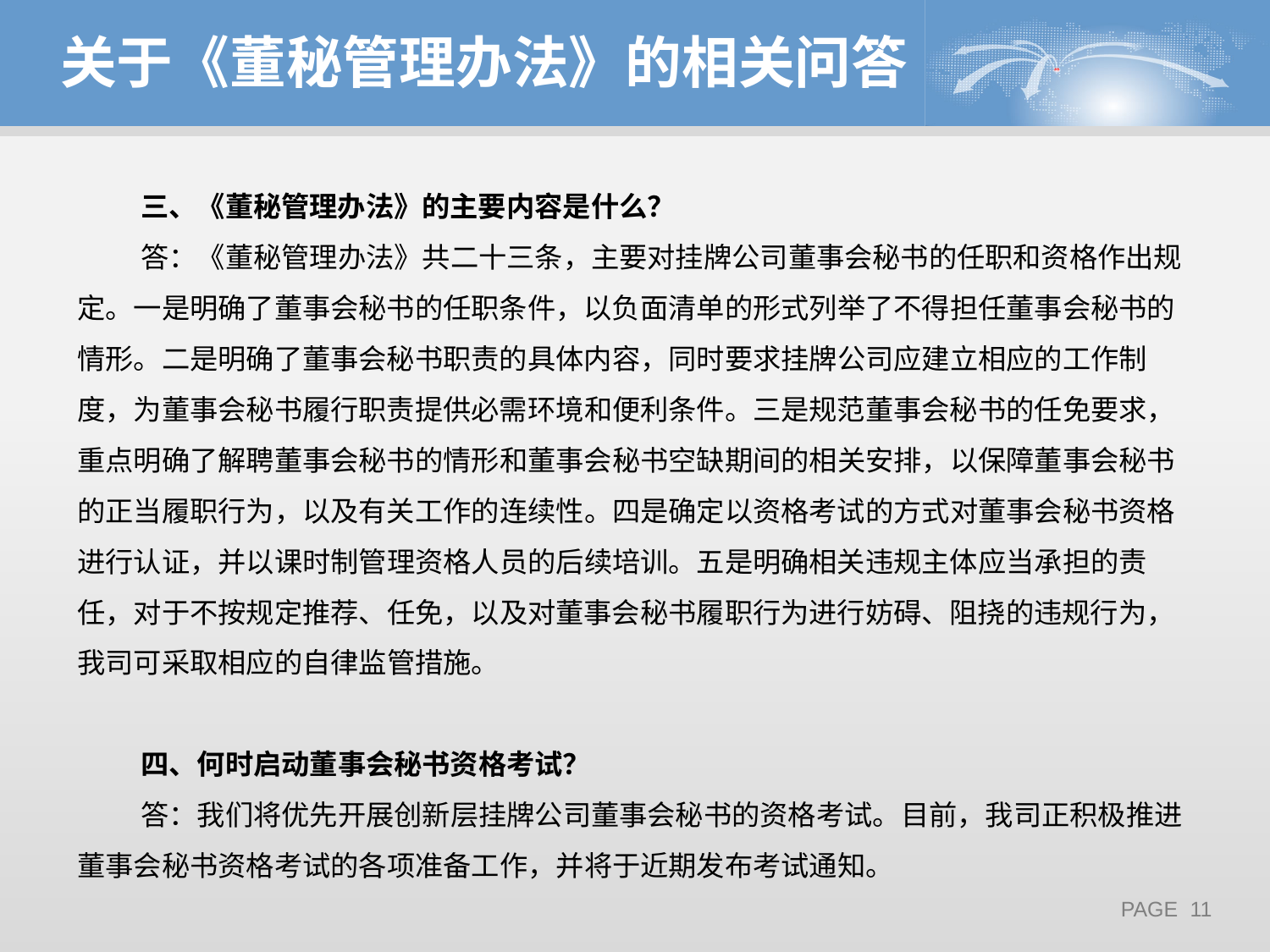

关于《董秘管理办法》的相关问答
三、《董秘管理办法》的主要内容是什么？
答：《董秘管理办法》共二十三条，主要对挂牌公司董事会秘书的任职和资格作出规定。一是明确了董事会秘书的任职条件，以负面清单的形式列举了不得担任董事会秘书的情形。二是明确了董事会秘书职责的具体内容，同时要求挂牌公司应建立相应的工作制度，为董事会秘书履行职责提供必需环境和便利条件。三是规范董事会秘书的任免要求，重点明确了解聘董事会秘书的情形和董事会秘书空缺期间的相关安排，以保障董事会秘书的正当履职行为，以及有关工作的连续性。四是确定以资格考试的方式对董事会秘书资格进行认证，并以课时制管理资格人员的后续培训。五是明确相关违规主体应当承担的责任，对于不按规定推荐、任免，以及对董事会秘书履职行为进行妨碍、阻挠的违规行为，我司可采取相应的自律监管措施。

四、何时启动董事会秘书资格考试？
答：我们将优先开展创新层挂牌公司董事会秘书的资格考试。目前，我司正积极推进董事会秘书资格考试的各项准备工作，并将于近期发布考试通知。